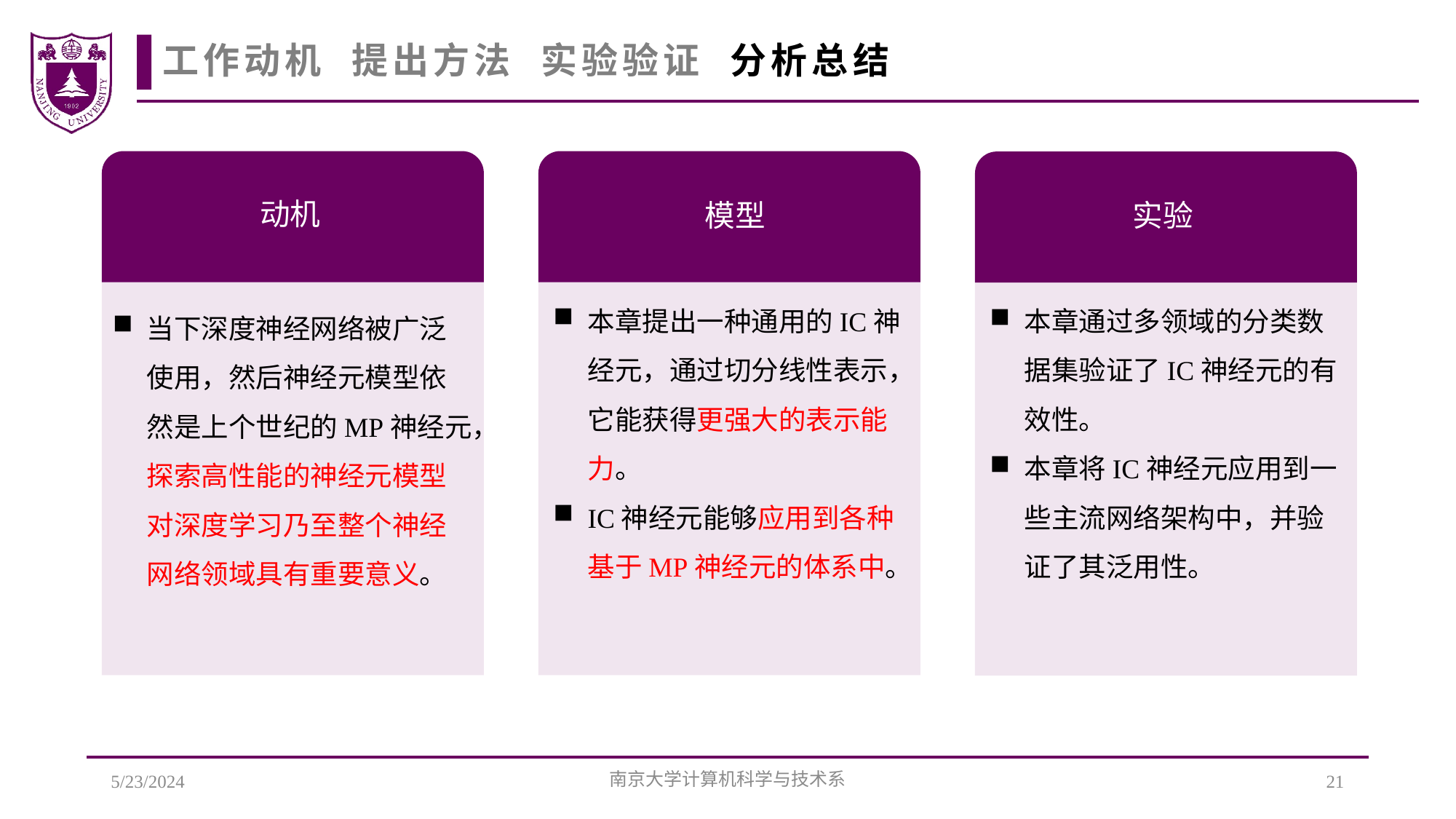

工作动机  提出方法  实验验证  分析总结

动机
模型
实验
本章提出一种通用的IC神经元，通过切分线性表示，它能获得更强大的表示能力。
IC神经元能够应用到各种基于MP神经元的体系中。
本章通过多领域的分类数据集验证了IC神经元的有效性。
本章将IC神经元应用到一些主流网络架构中，并验证了其泛用性。
当下深度神经网络被广泛使用，然后神经元模型依然是上个世纪的MP神经元，探索高性能的神经元模型对深度学习乃至整个神经网络领域具有重要意义。
5/23/2024
南京大学计算机科学与技术系
21